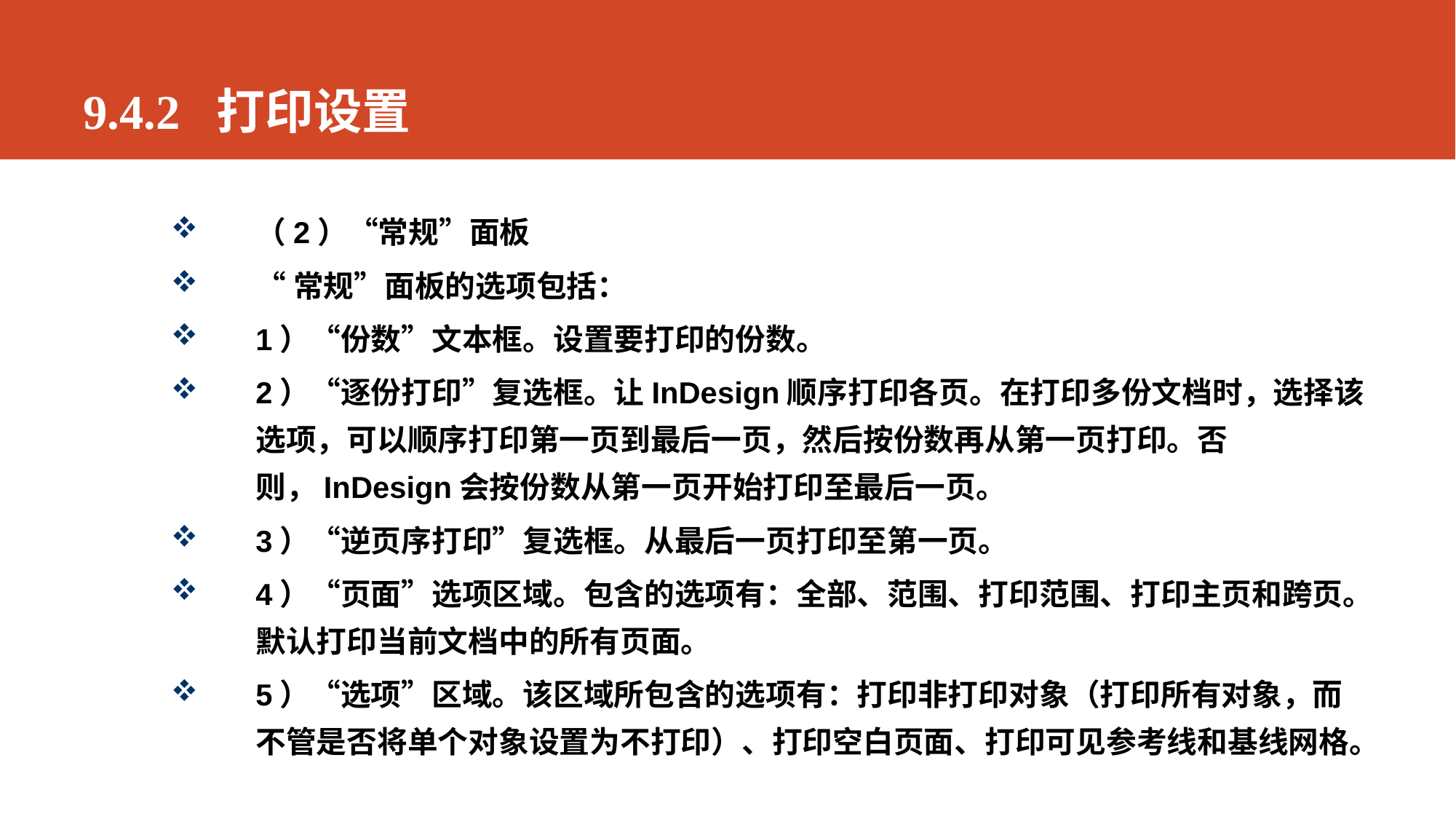

# 9.4.2  打印设置
（2）“常规”面板
“常规”面板的选项包括：
1）“份数”文本框。设置要打印的份数。
2）“逐份打印”复选框。让InDesign顺序打印各页。在打印多份文档时，选择该选项，可以顺序打印第一页到最后一页，然后按份数再从第一页打印。否则，InDesign会按份数从第一页开始打印至最后一页。
3）“逆页序打印”复选框。从最后一页打印至第一页。
4）“页面”选项区域。包含的选项有：全部、范围、打印范围、打印主页和跨页。默认打印当前文档中的所有页面。
5）“选项”区域。该区域所包含的选项有：打印非打印对象（打印所有对象，而不管是否将单个对象设置为不打印）、打印空白页面、打印可见参考线和基线网格。